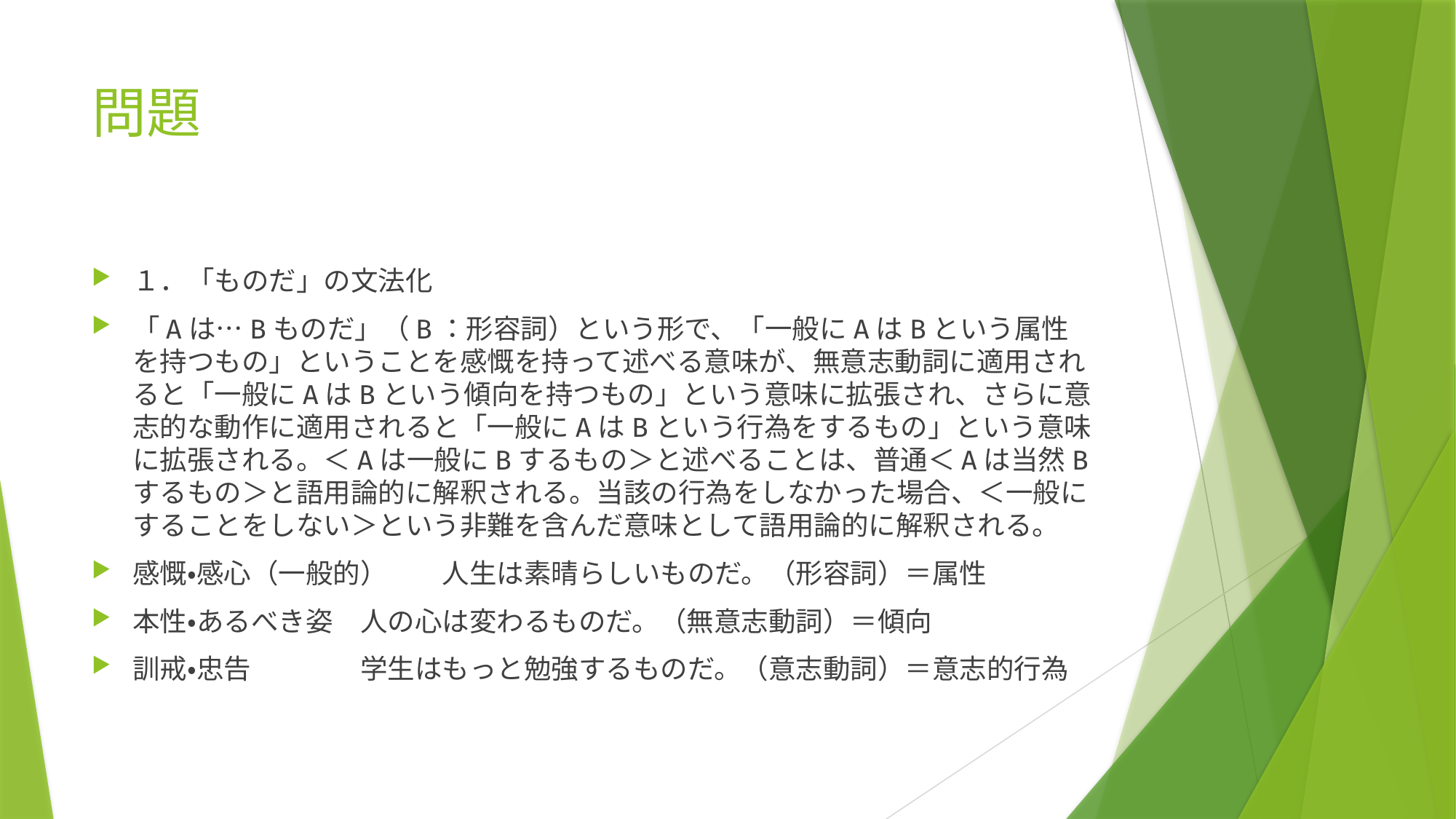

# 問題
１．「ものだ」の文法化
「Aは…Bものだ」（B：形容詞）という形で、「一般にAはBという属性を持つもの」ということを感慨を持って述べる意味が、無意志動詞に適用されると「一般にAはBという傾向を持つもの」という意味に拡張され、さらに意志的な動作に適用されると「一般にAはBという行為をするもの」という意味に拡張される。＜Aは一般にBするもの＞と述べることは、普通＜Aは当然Bするもの＞と語用論的に解釈される。当該の行為をしなかった場合、＜一般にすることをしない＞という非難を含んだ意味として語用論的に解釈される。
感慨・感心（一般的）　　人生は素晴らしいものだ。（形容詞）＝属性
本性・あるべき姿　人の心は変わるものだ。（無意志動詞）＝傾向
訓戒・忠告　　　　学生はもっと勉強するものだ。（意志動詞）＝意志的行為